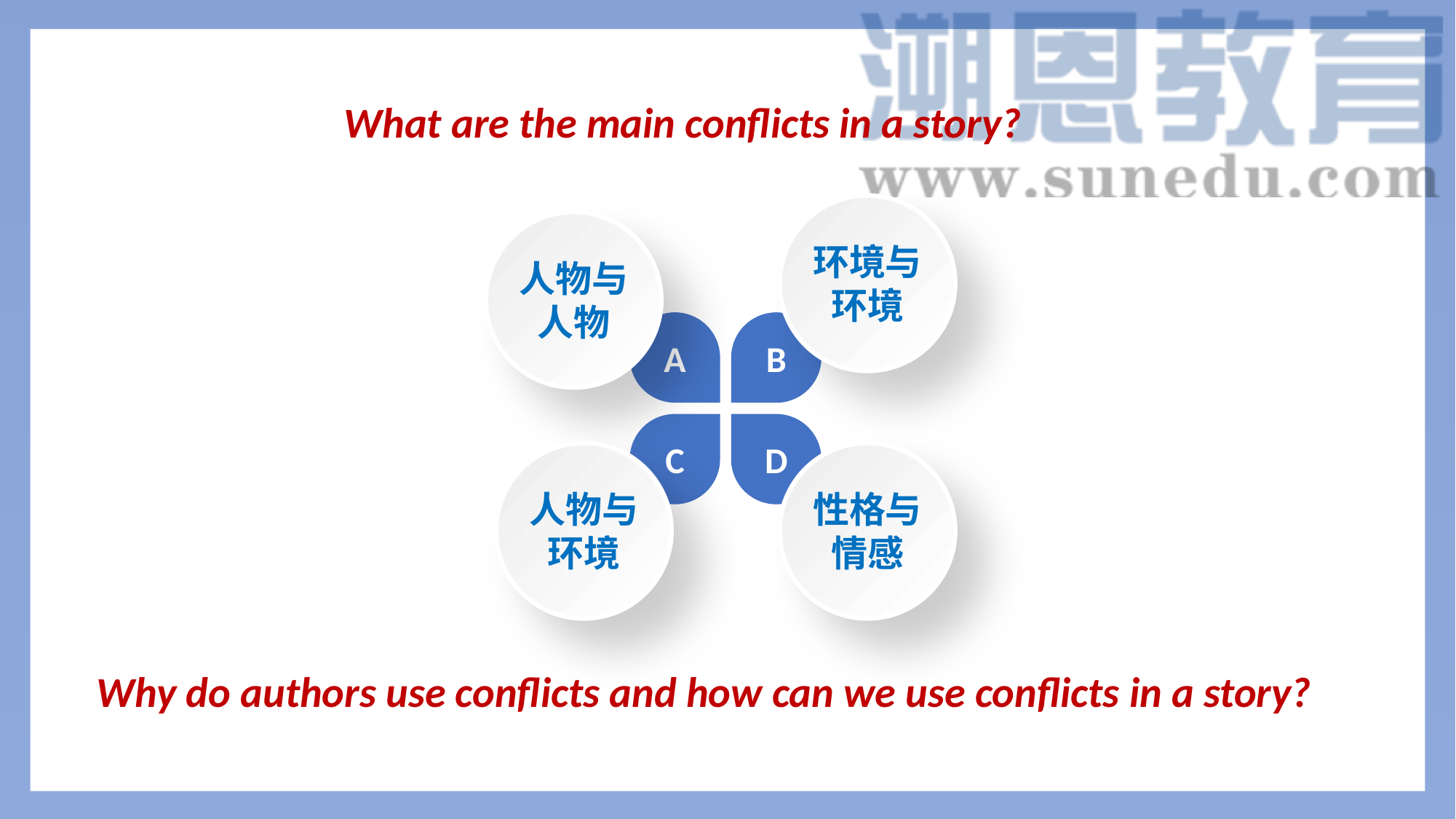

What are the main conflicts in a story?
环境与环境
人物与人物

A

B

C

D
人物与环境
性格与
情感
Why do authors use conflicts and how can we use conflicts in a story?